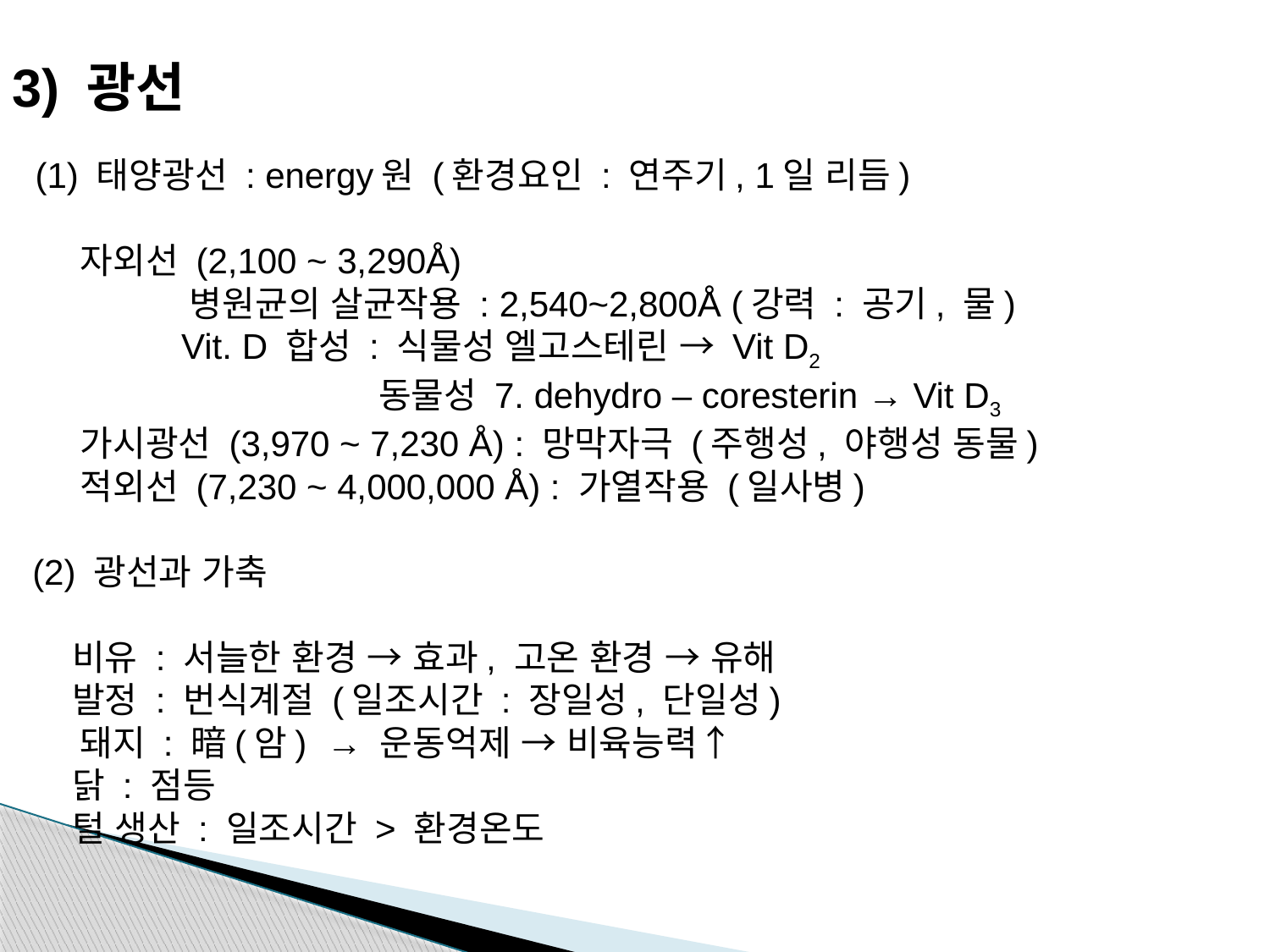

3) 광선
  (1) 태양광선 : energy원 (환경요인 : 연주기, 1일 리듬)
      자외선 (2,100 ~ 3,290Å)
                 병원균의 살균작용 : 2,540~2,800Å (강력 : 공기, 물)
                 Vit. D 합성 : 식물성 엘고스테린 → Vit D2
                                    동물성 7. dehydro – coresterin → Vit D3
      가시광선 (3,970 ~ 7,230 Å) : 망막자극 (주행성, 야행성 동물)
      적외선 (7,230 ~ 4,000,000 Å) : 가열작용 (일사병)
  (2) 광선과 가축
      비유 : 서늘한 환경 → 효과, 고온 환경 → 유해
      발정 : 번식계절 (일조시간 : 장일성, 단일성)
      돼지 : 暗(암)  → 운동억제 → 비육능력↑
      닭 : 점등
      털 생산 : 일조시간 > 환경온도